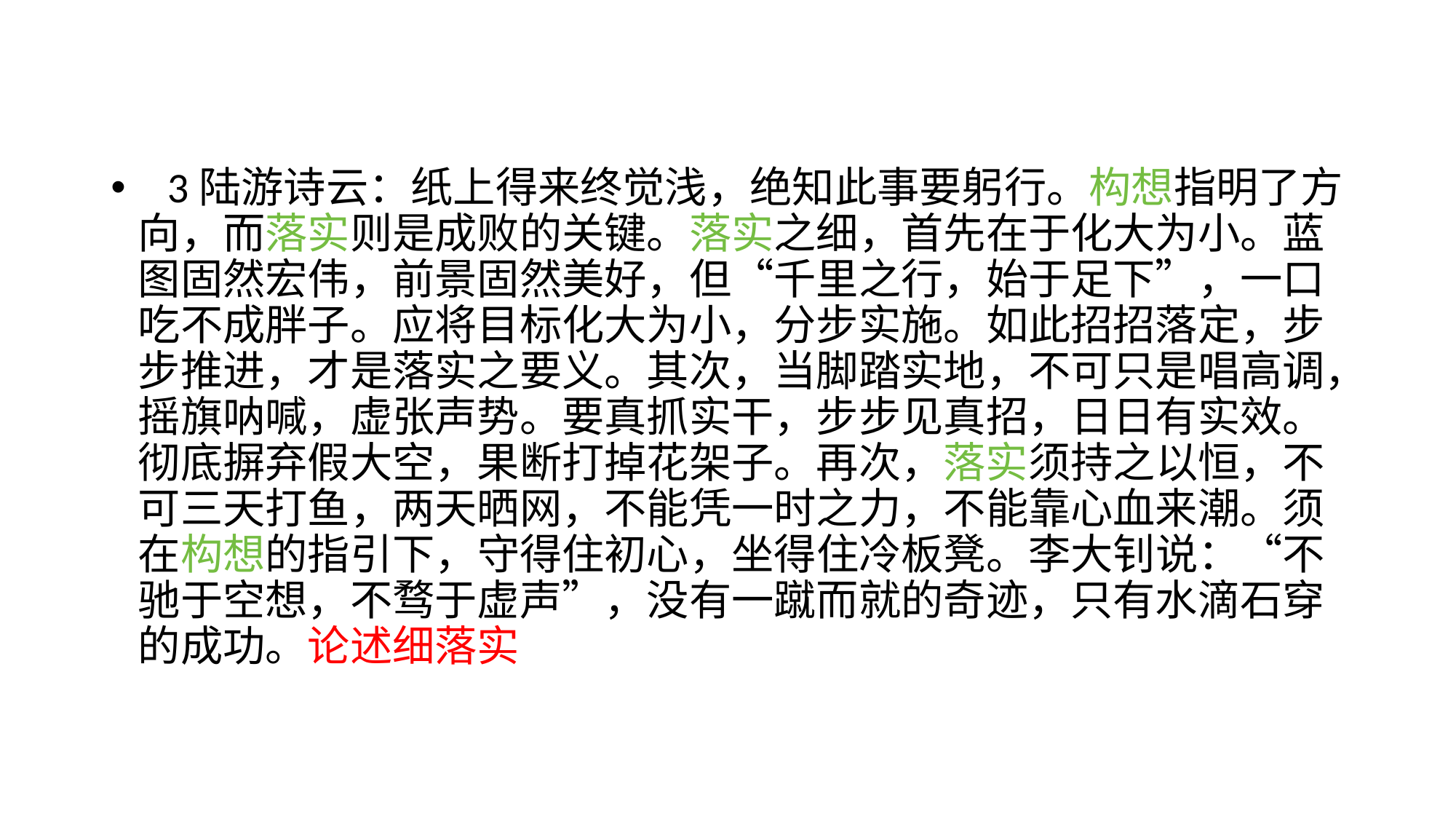

#
   3陆游诗云：纸上得来终觉浅，绝知此事要躬行。构想指明了方向，而落实则是成败的关键。落实之细，首先在于化大为小。蓝图固然宏伟，前景固然美好，但“千里之行，始于足下”，一口吃不成胖子。应将目标化大为小，分步实施。如此招招落定，步步推进，才是落实之要义。其次，当脚踏实地，不可只是唱高调，摇旗呐喊，虚张声势。要真抓实干，步步见真招，日日有实效。彻底摒弃假大空，果断打掉花架子。再次，落实须持之以恒，不可三天打鱼，两天晒网，不能凭一时之力，不能靠心血来潮。须在构想的指引下，守得住初心，坐得住冷板凳。李大钊说：“不驰于空想，不骛于虚声”，没有一蹴而就的奇迹，只有水滴石穿的成功。论述细落实